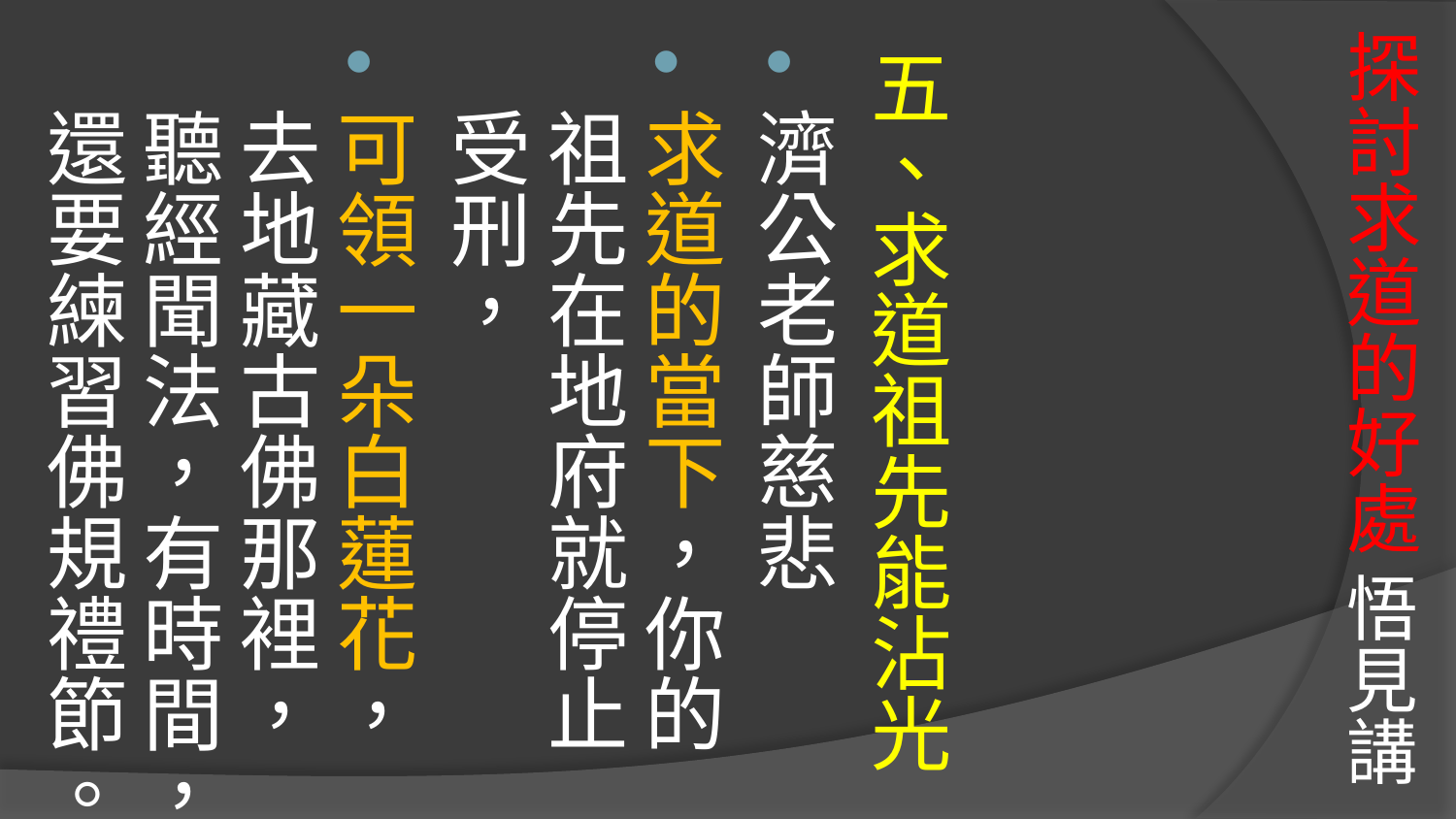

# 探討求道的好處 悟見講
五、求道祖先能沾光
濟公老師慈悲
求道的當下，你的祖先在地府就停止受刑，
可領一朵白蓮花，去地藏古佛那裡，聽經聞法，有時間，還要練習佛規禮節。